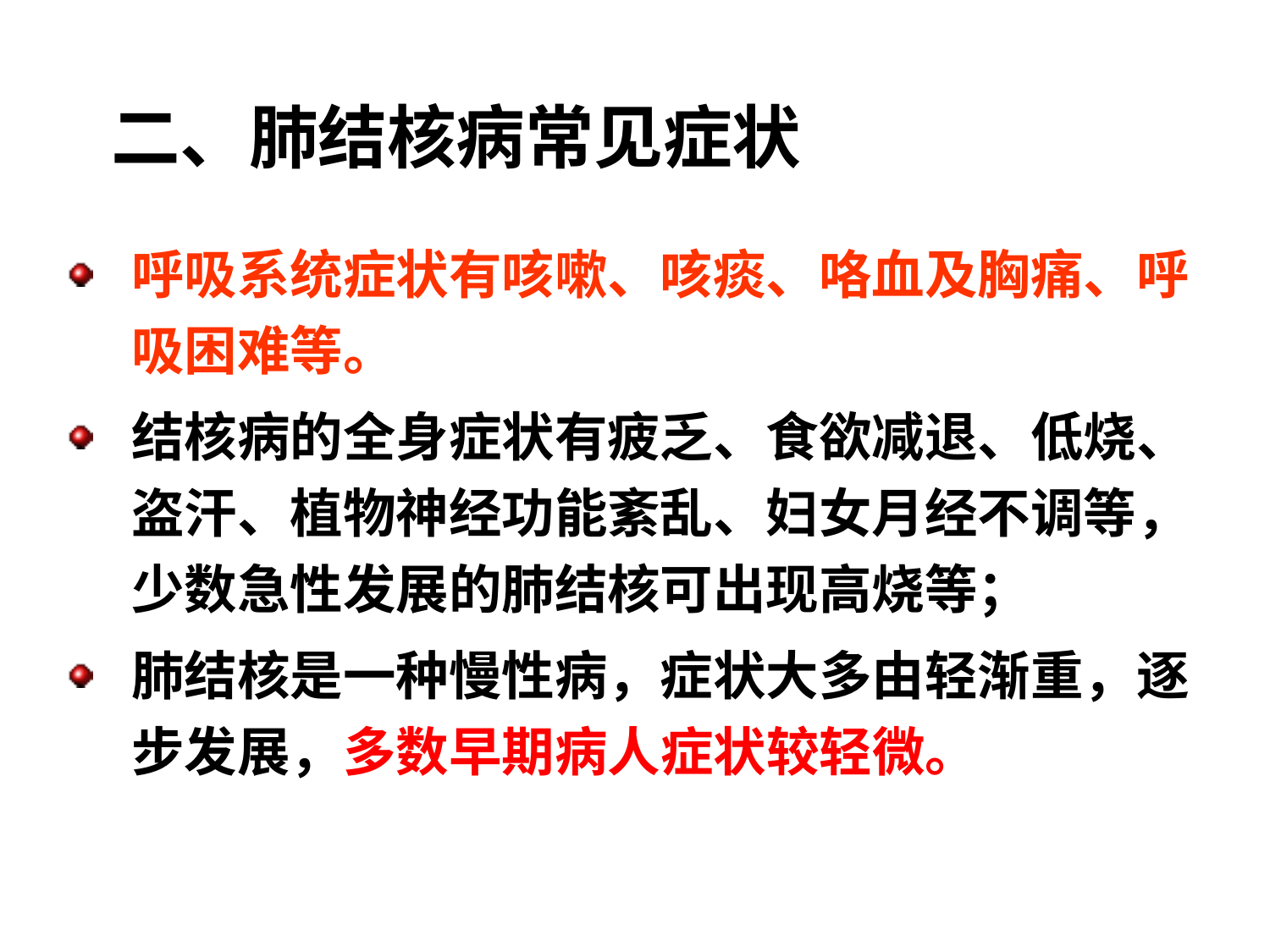

# 二、肺结核病常见症状
呼吸系统症状有咳嗽、咳痰、咯血及胸痛、呼吸困难等。
结核病的全身症状有疲乏、食欲减退、低烧、盗汗、植物神经功能紊乱、妇女月经不调等，少数急性发展的肺结核可出现高烧等；
肺结核是一种慢性病，症状大多由轻渐重，逐步发展，多数早期病人症状较轻微。